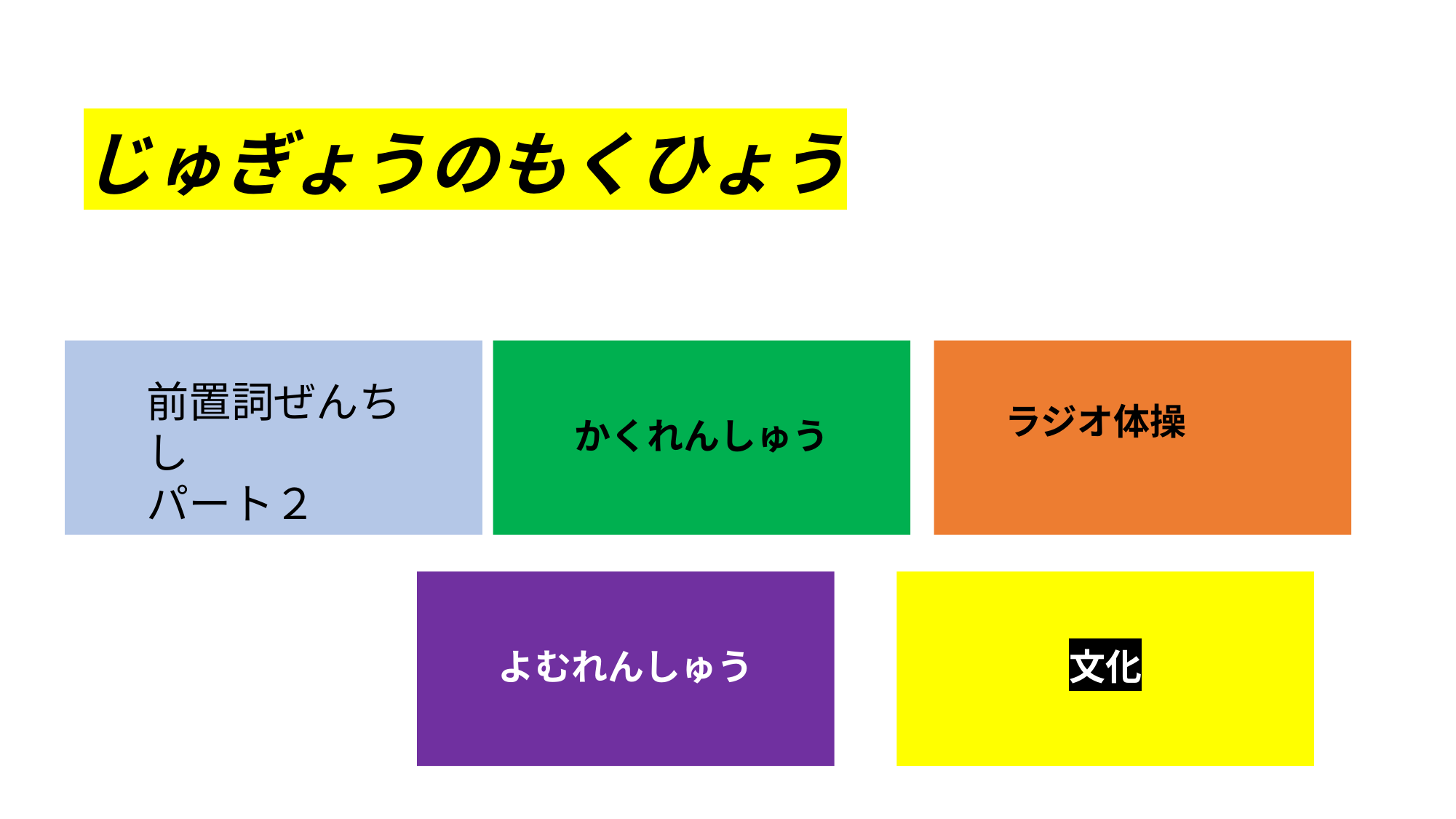

# じゅぎょうのもくひょう

かくれんしゅう

前置詞ぜんちし
パート２
ラジオ体操
文化

よむれんしゅう